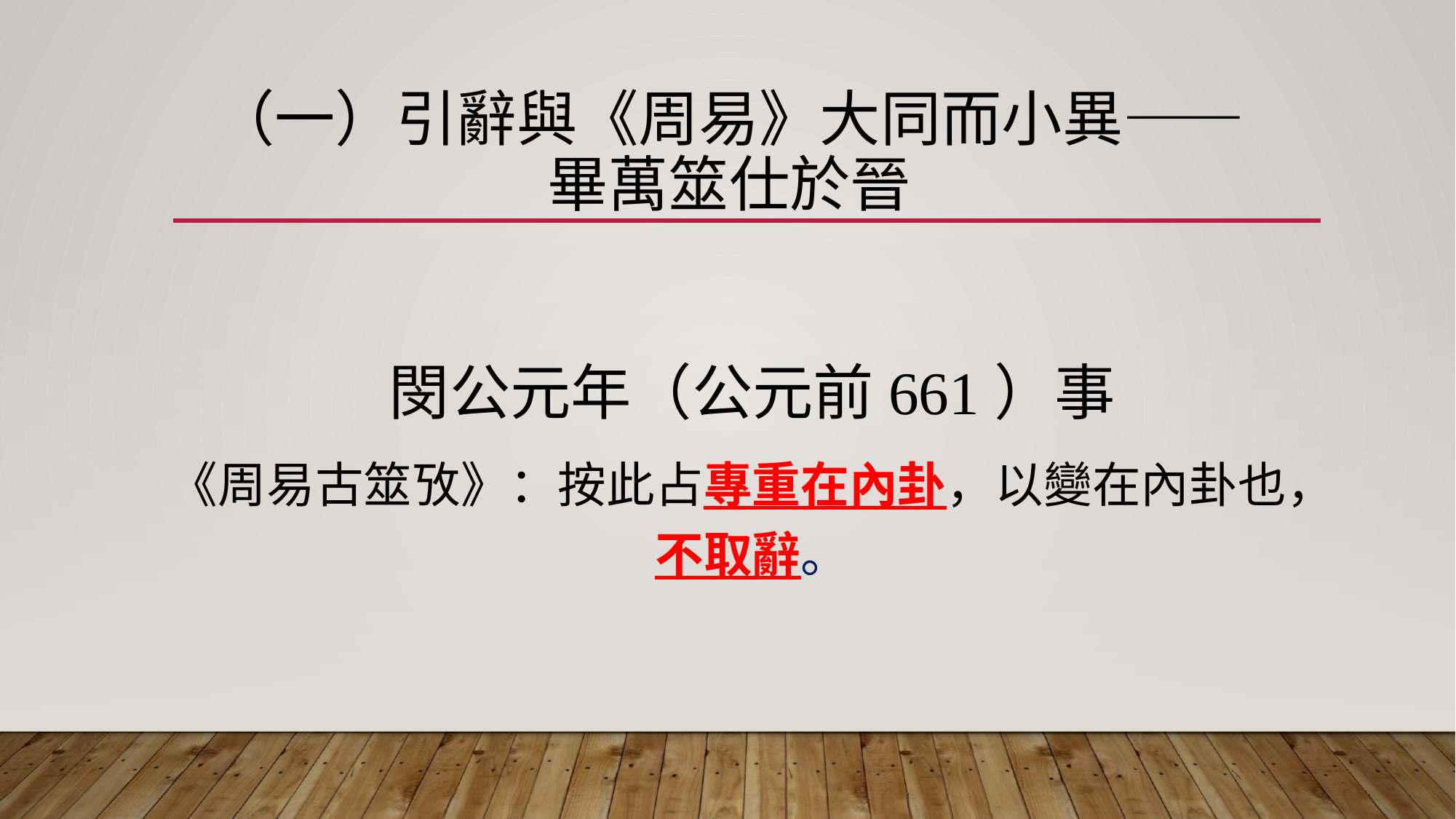

# （一）引辭與《周易》大同而小異—— 畢萬筮仕於晉

閔公元年（公元前661）事
《周易古筮攷》：按此占專重在內卦，以變在內卦也，不取辭。